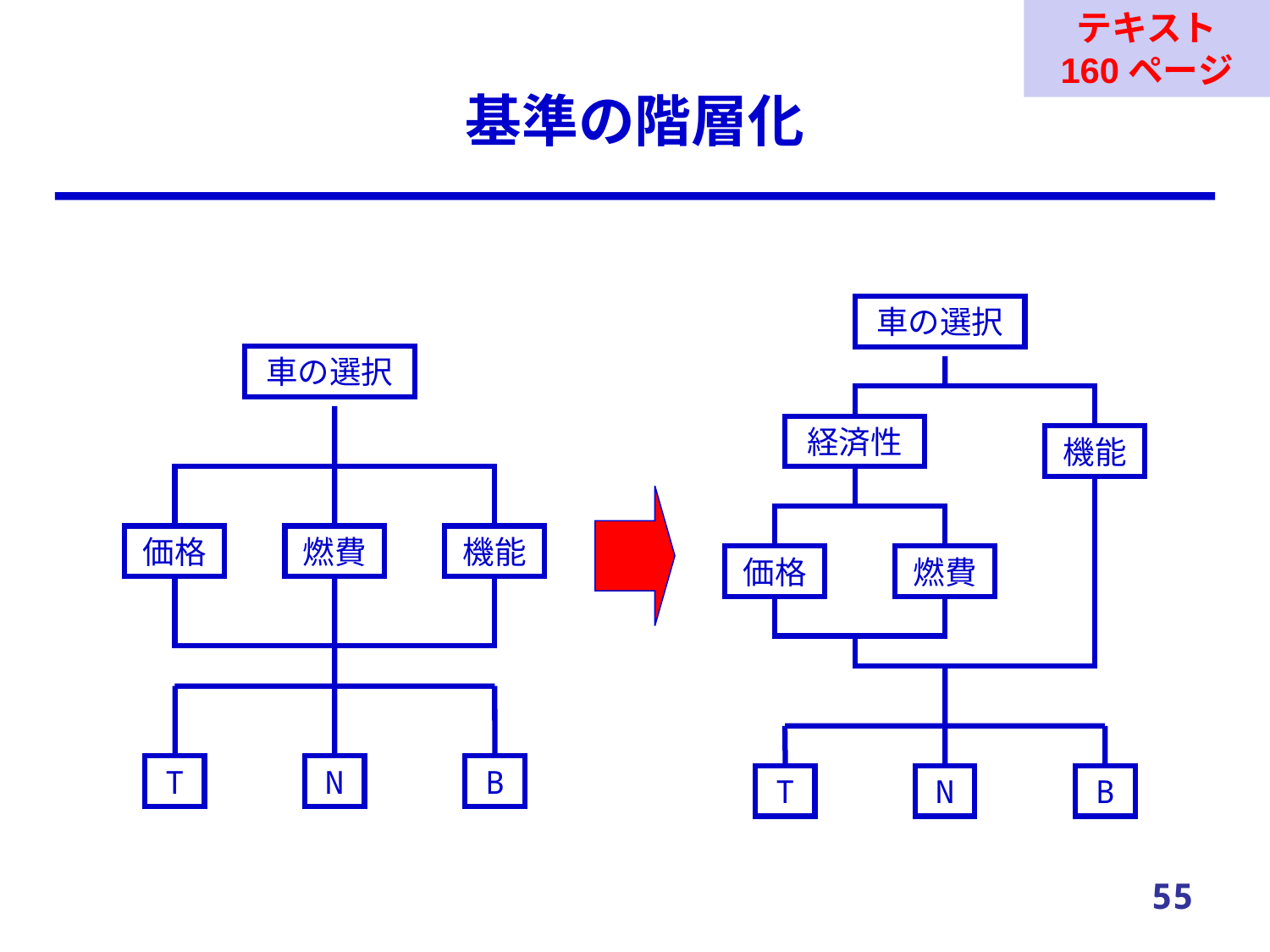

テキスト
160ページ
# 基準の階層化
車の選択

経済性
機能

価格
燃費

T
N
B
車の選択

価格
燃費
機能

T
N
B

55